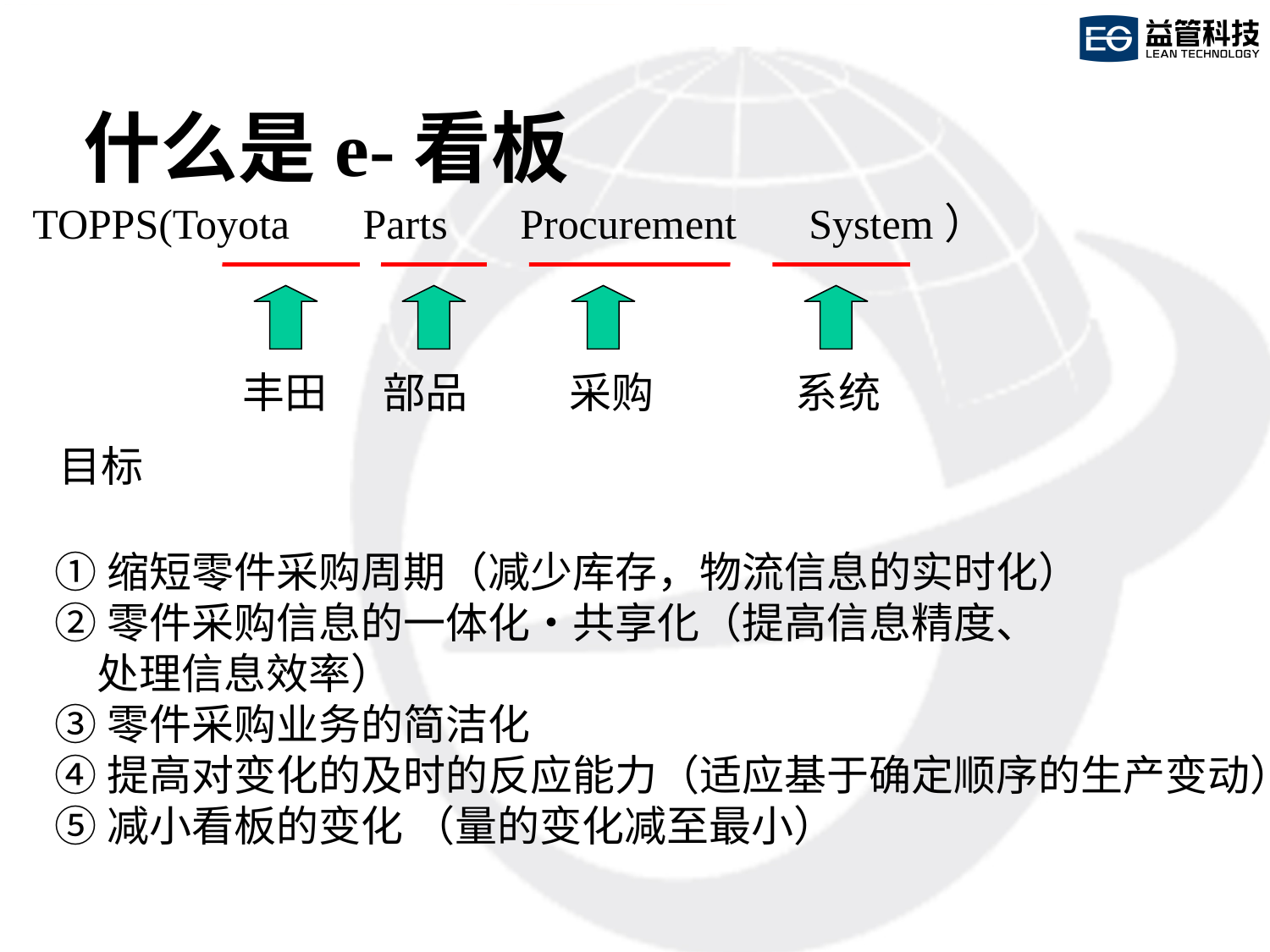

# 什么是e-看板
TOPPS(Toyota 　Parts　 Procurement　 System）

丰田

部品

采购

系统
目标
①缩短零件采购周期（减少库存，物流信息的实时化）
②零件采购信息的一体化・共享化（提高信息精度、
　处理信息效率）
③零件采购业务的简洁化
④提高对变化的及时的反应能力（适应基于确定顺序的生产变动）
⑤减小看板的变化 （量的变化减至最小）